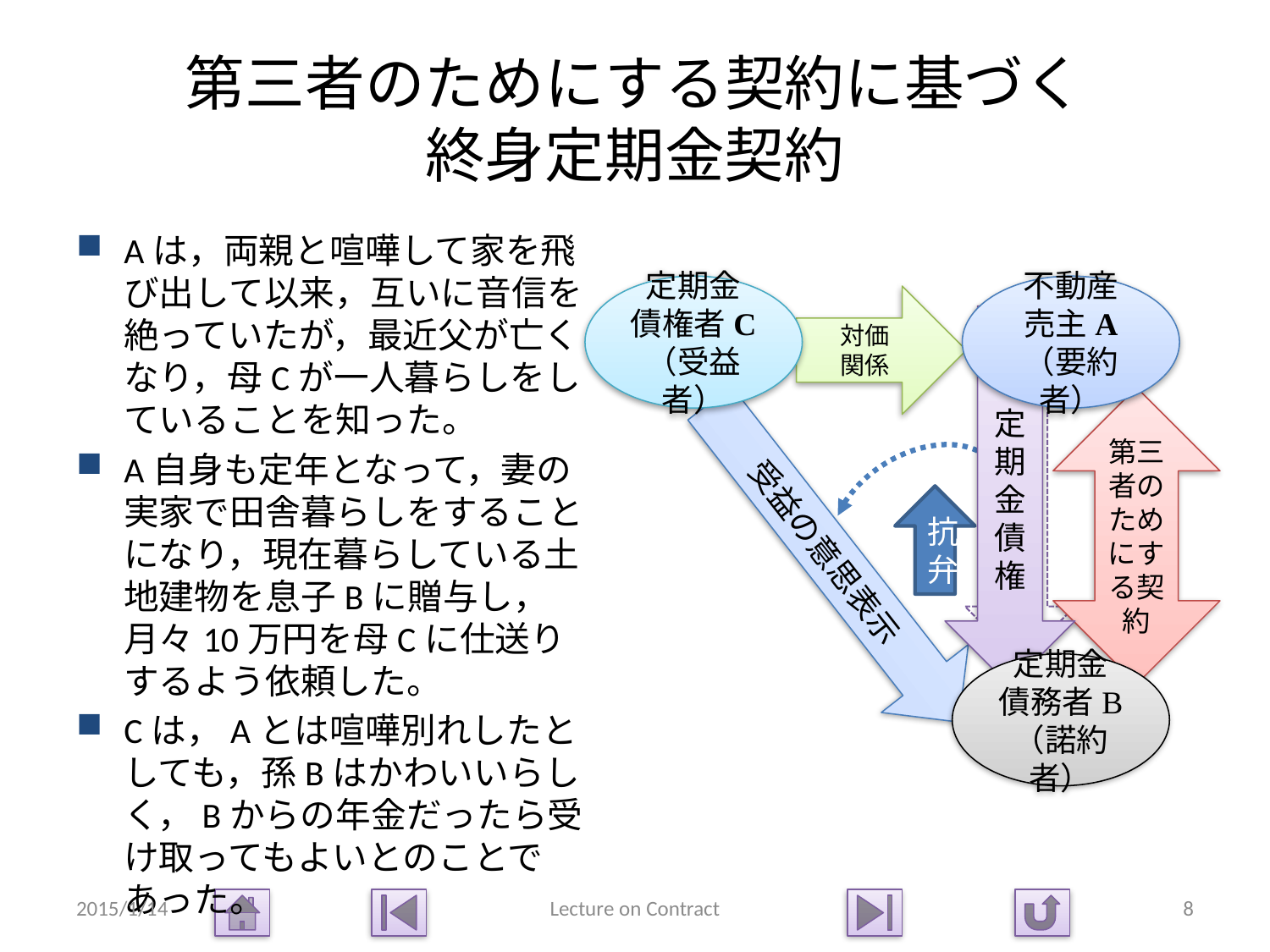

# 第三者のためにする契約に基づく 終身定期金契約
Aは，両親と喧嘩して家を飛び出して以来，互いに音信を絶っていたが，最近父が亡くなり，母Cが一人暮らしをしていることを知った。
A自身も定年となって，妻の実家で田舎暮らしをすることになり，現在暮らしている土地建物を息子Bに贈与し，月々10万円を母Cに仕送りするよう依頼した。
Cは，Aとは喧嘩別れしたとしても，孫Bはかわいいらしく，Bからの年金だったら受け取ってもよいとのことであった。
定期金
債権者C
（受益者）
不動産
売主A
（要約者）
対価
関係
　定期金債権

定期金債権
第三者のためにする契約

抗弁
受益の意思表示
定期金
債務者B
（諾約者）
2015/1/14
Lecture on Contract
8